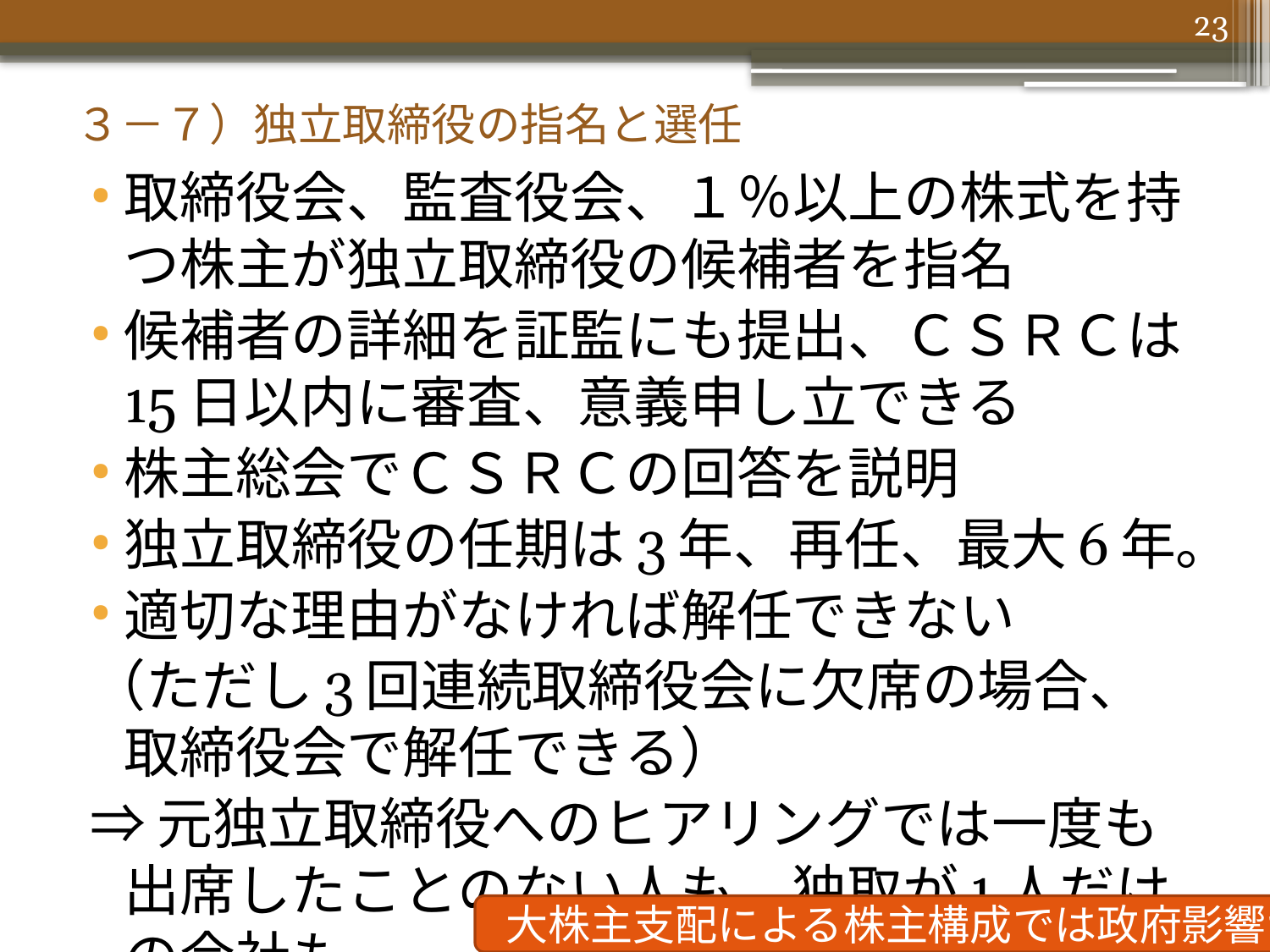

23
# ３－７）独立取締役の指名と選任
取締役会、監査役会、１％以上の株式を持つ株主が独立取締役の候補者を指名
候補者の詳細を証監にも提出、ＣＳＲＣは15日以内に審査、意義申し立できる
株主総会でＣＳＲＣの回答を説明
独立取締役の任期は3年、再任、最大6年。
適切な理由がなければ解任できない
（ただし3回連続取締役会に欠席の場合、取締役会で解任できる）
⇒元独立取締役へのヒアリングでは一度も出席したことのない人も。独取が1人だけの会社も。

大株主支配による株主構成では政府影響が大きい